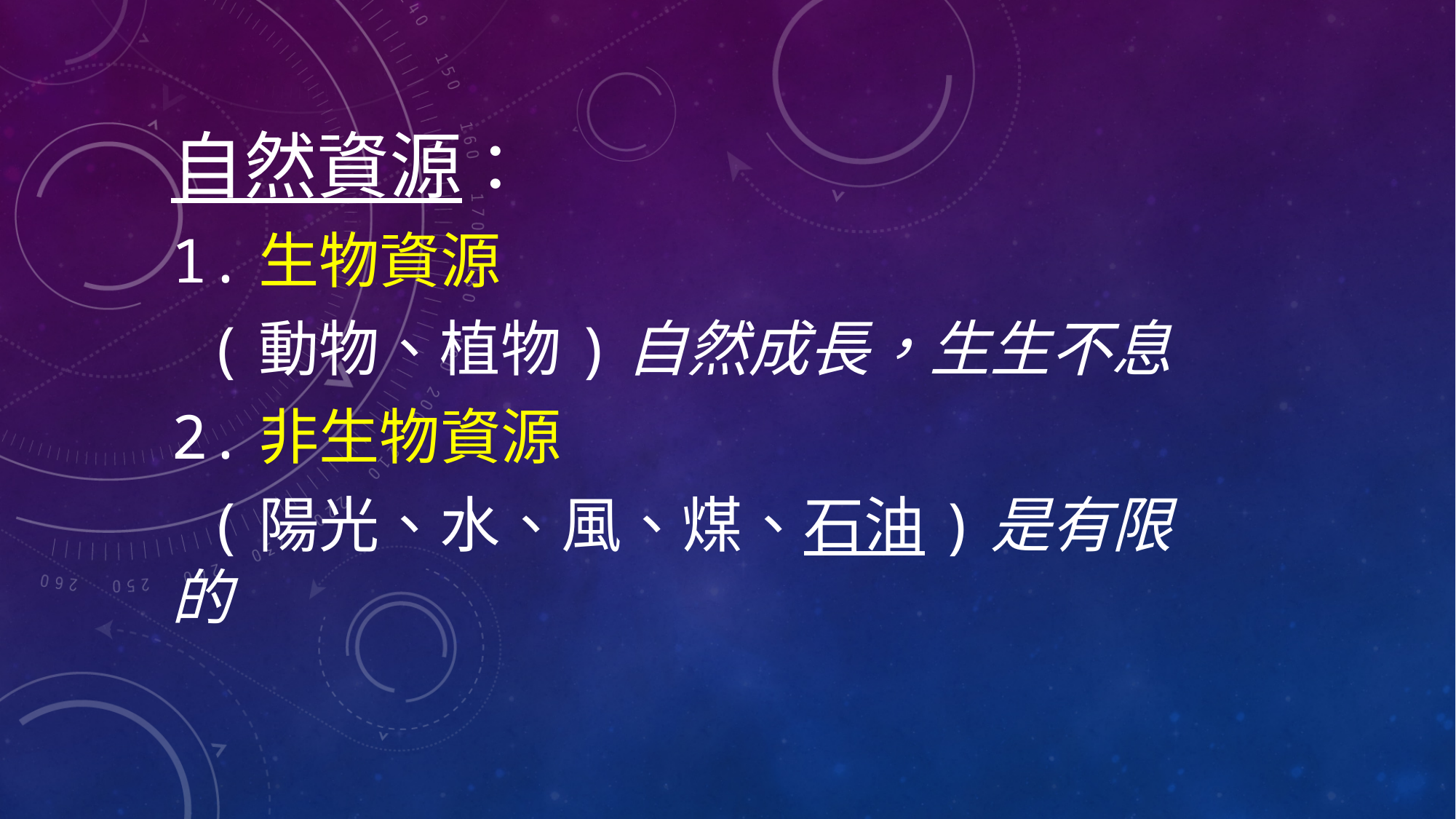

自然資源：
1.生物資源
 (動物、植物)自然成長，生生不息
2.非生物資源
 (陽光、水、風、煤、石油)是有限的